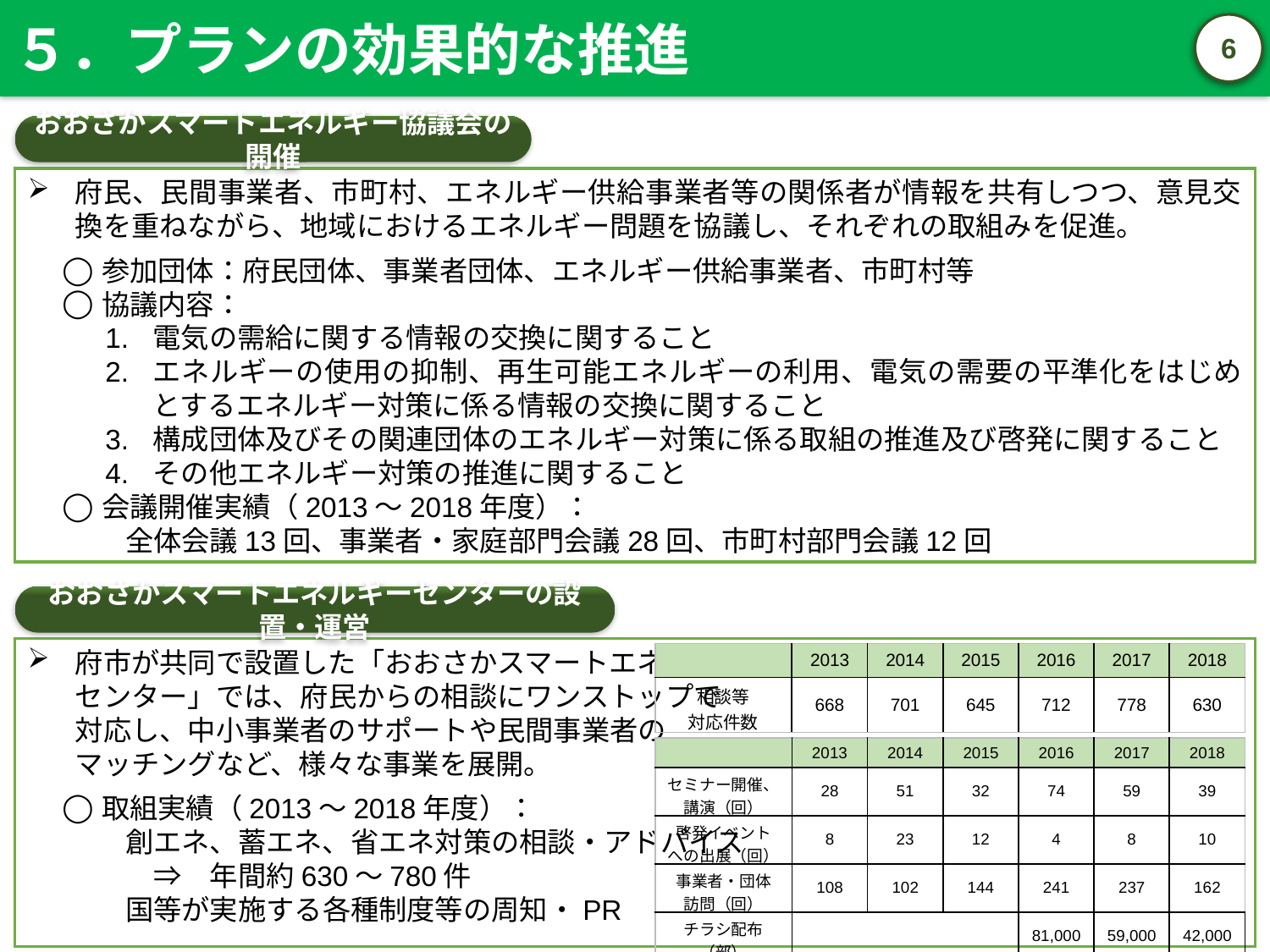

５．プランの効果的な推進
6
おおさかスマートエネルギー協議会の開催
府民、民間事業者、市町村、エネルギー供給事業者等の関係者が情報を共有しつつ、意見交換を重ねながら、地域におけるエネルギー問題を協議し、それぞれの取組みを促進。
参加団体：府民団体、事業者団体、エネルギー供給事業者、市町村等
協議内容：
電気の需給に関する情報の交換に関すること
エネルギーの使用の抑制、再生可能エネルギーの利用、電気の需要の平準化をはじめとするエネルギー対策に係る情報の交換に関すること
構成団体及びその関連団体のエネルギー対策に係る取組の推進及び啓発に関すること
その他エネルギー対策の推進に関すること
会議開催実績（2013～2018年度）：
全体会議13回、事業者・家庭部門会議28回、市町村部門会議12回
おおさかスマートエネルギーセンターの設置・運営
府市が共同で設置した「おおさかスマートエネルギー
センター」では、府民からの相談にワンストップで
対応し、中小事業者のサポートや民間事業者の
マッチングなど、様々な事業を展開。
取組実績（2013～2018年度）：
創エネ、蓄エネ、省エネ対策の相談・アドバイス
　⇒　年間約630～780件
国等が実施する各種制度等の周知・PR
|  | 2013 | 2014 | 2015 | 2016 | 2017 | 2018 |
| --- | --- | --- | --- | --- | --- | --- |
| 相談等 対応件数 | 668 | 701 | 645 | 712 | 778 | 630 |
|  | 2013 | 2014 | 2015 | 2016 | 2017 | 2018 |
| --- | --- | --- | --- | --- | --- | --- |
| セミナー開催、 講演（回） | 28 | 51 | 32 | 74 | 59 | 39 |
| 啓発イベント への出展（回） | 8 | 23 | 12 | 4 | 8 | 10 |
| 事業者・団体 訪問（回） | 108 | 102 | 144 | 241 | 237 | 162 |
| チラシ配布（部） |  |  |  | 81,000 | 59,000 | 42,000 |